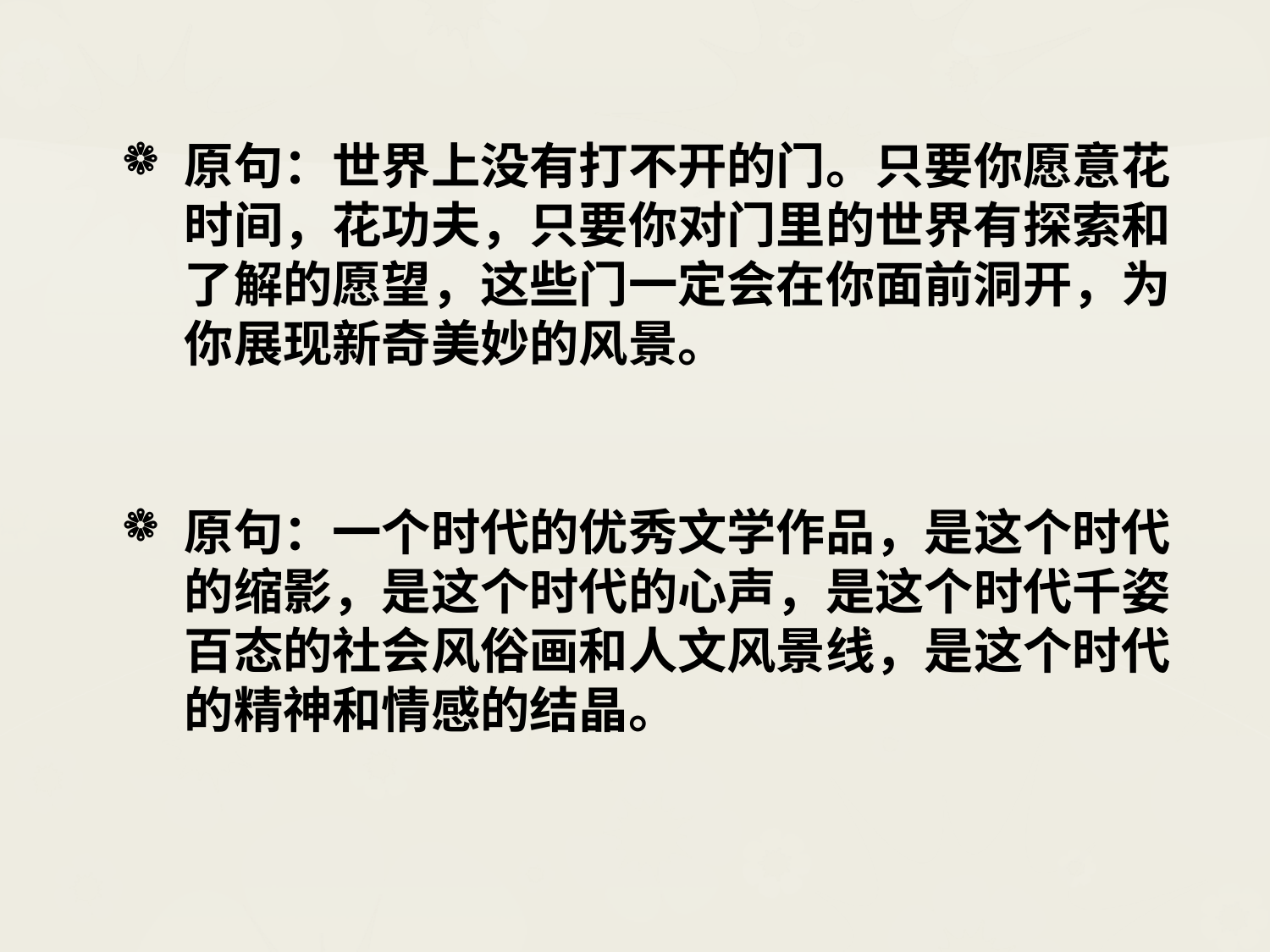

#
原句：世界上没有打不开的门。只要你愿意花时间，花功夫，只要你对门里的世界有探索和了解的愿望，这些门一定会在你面前洞开，为你展现新奇美妙的风景。

原句：一个时代的优秀文学作品，是这个时代的缩影，是这个时代的心声，是这个时代千姿百态的社会风俗画和人文风景线，是这个时代的精神和情感的结晶。